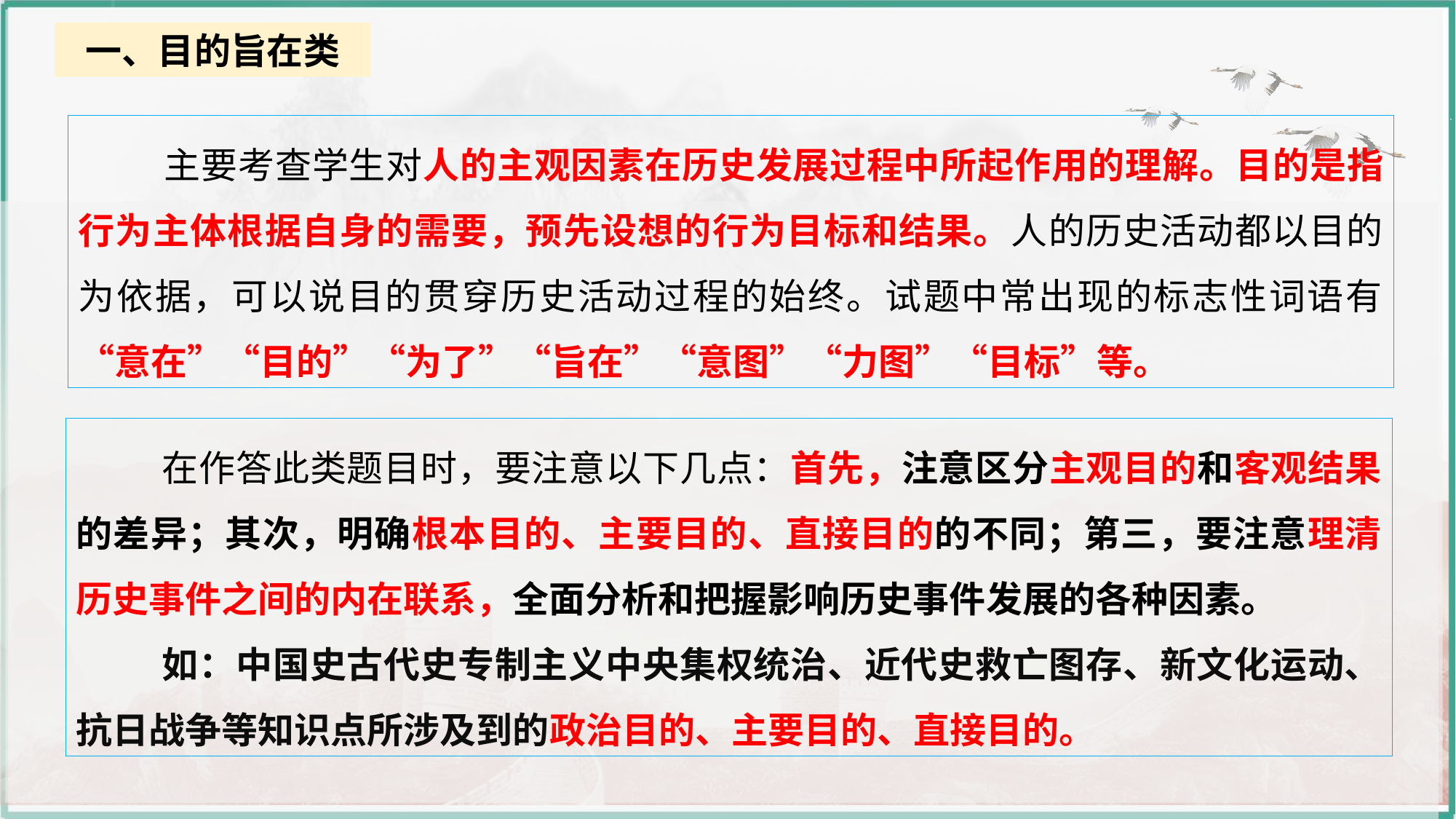

一、目的旨在类
主要考查学生对人的主观因素在历史发展过程中所起作用的理解。目的是指行为主体根据自身的需要，预先设想的行为目标和结果。人的历史活动都以目的为依据，可以说目的贯穿历史活动过程的始终。试题中常出现的标志性词语有“意在”“目的”“为了”“旨在”“意图”“力图”“目标”等。
在作答此类题目时，要注意以下几点：首先，注意区分主观目的和客观结果的差异；其次，明确根本目的、主要目的、直接目的的不同；第三，要注意理清历史事件之间的内在联系，全面分析和把握影响历史事件发展的各种因素。
如：中国史古代史专制主义中央集权统治、近代史救亡图存、新文化运动、抗日战争等知识点所涉及到的政治目的、主要目的、直接目的。